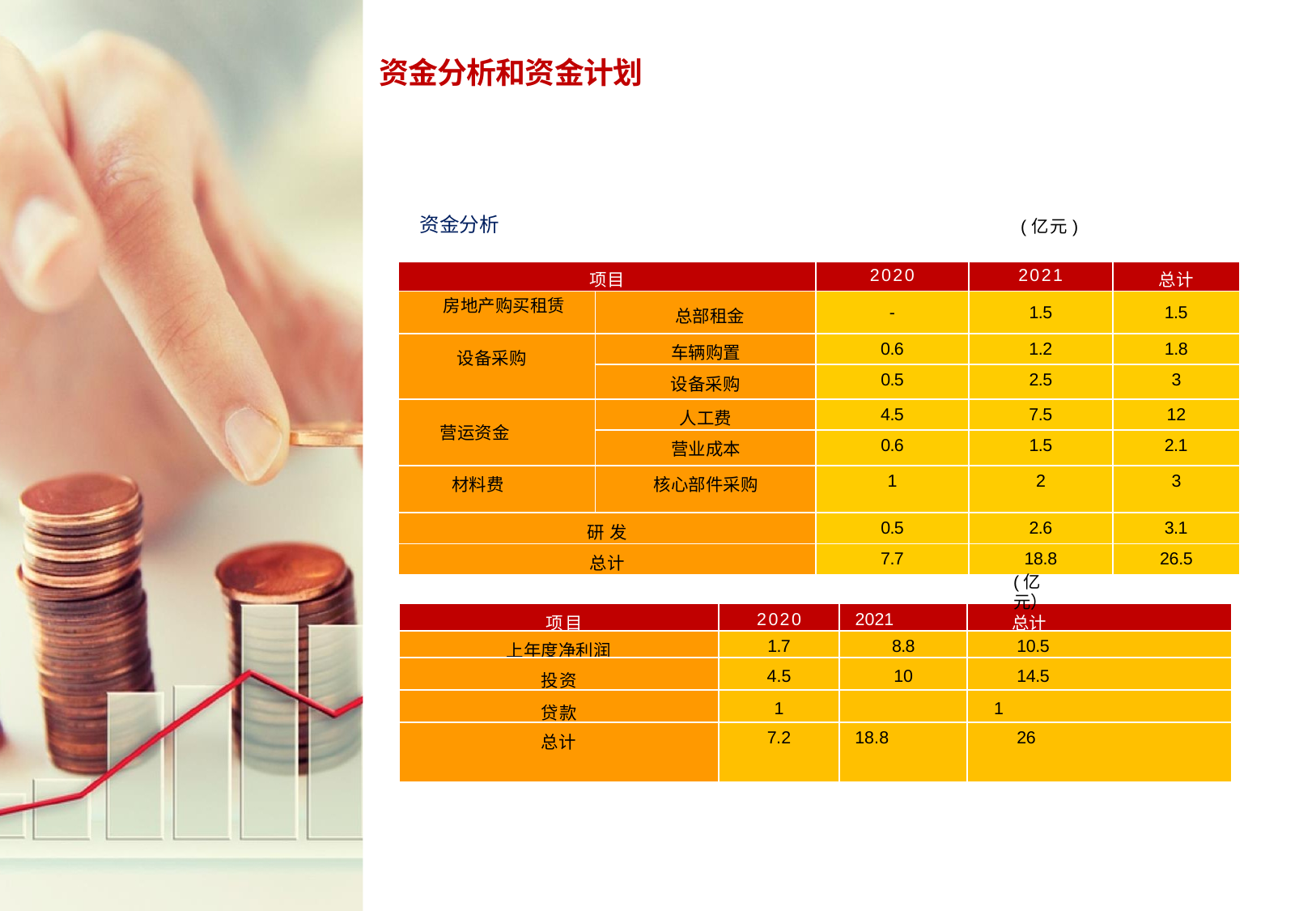

# 资金分析和资金计划
资金分析
(亿元)
| 项目 |  | 2020 | 2021 | 总计 |
| --- | --- | --- | --- | --- |
| 房地产购买租赁 | 总部租金 | - | 1.5 | 1.5 |
| 设备采购 | 车辆购置 | 0.6 | 1.2 | 1.8 |
|  | 设备采购 | 0.5 | 2.5 | 3 |
| 营运资金 | 人工费 | 4.5 | 7.5 | 12 |
|  | 营业成本 | 0.6 | 1.5 | 2.1 |
| 材料费 | 核心部件采购 | 1 | 2 | 3 |
| 研发 |  | 0.5 | 2.6 | 3.1 |
| 总计 |  | 7.7 | 18.8 | 26.5 |
(亿元）
| 项目 | 2020 | 2021 | 总计 |
| --- | --- | --- | --- |
| 上年度净利润 | 1.7 | 8.8 | 10.5 |
| 投资 | 4.5 | 10 | 14.5 |
| 贷款 | 1 |  | 1 |
| 总计 | 7.2 | 18.8 | 26 |
34